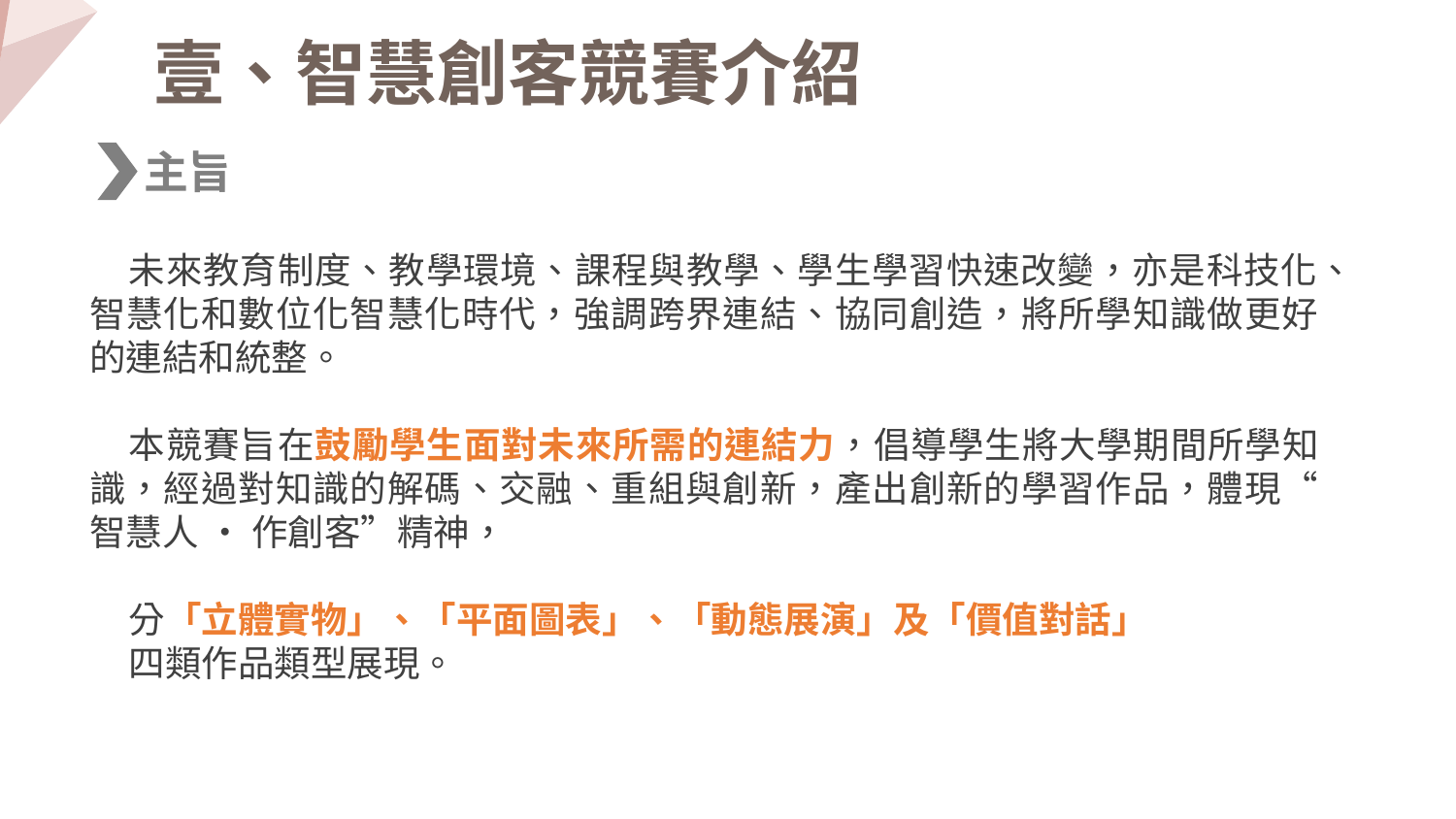

壹、智慧創客競賽介紹
主旨

未來教育制度、教學環境、課程與教學、學生學習快速改變，亦是科技化、智慧化和數位化智慧化時代，強調跨界連結、協同創造，將所學知識做更好的連結和統整。

本競賽旨在鼓勵學生面對未來所需的連結力，倡導學生將大學期間所學知識，經過對知識的解碼、交融、重組與創新，產出創新的學習作品，體現“智慧人 • 作創客”精神，

分「立體實物」、「平面圖表」、「動態展演」及「價值對話」
四類作品類型展現。